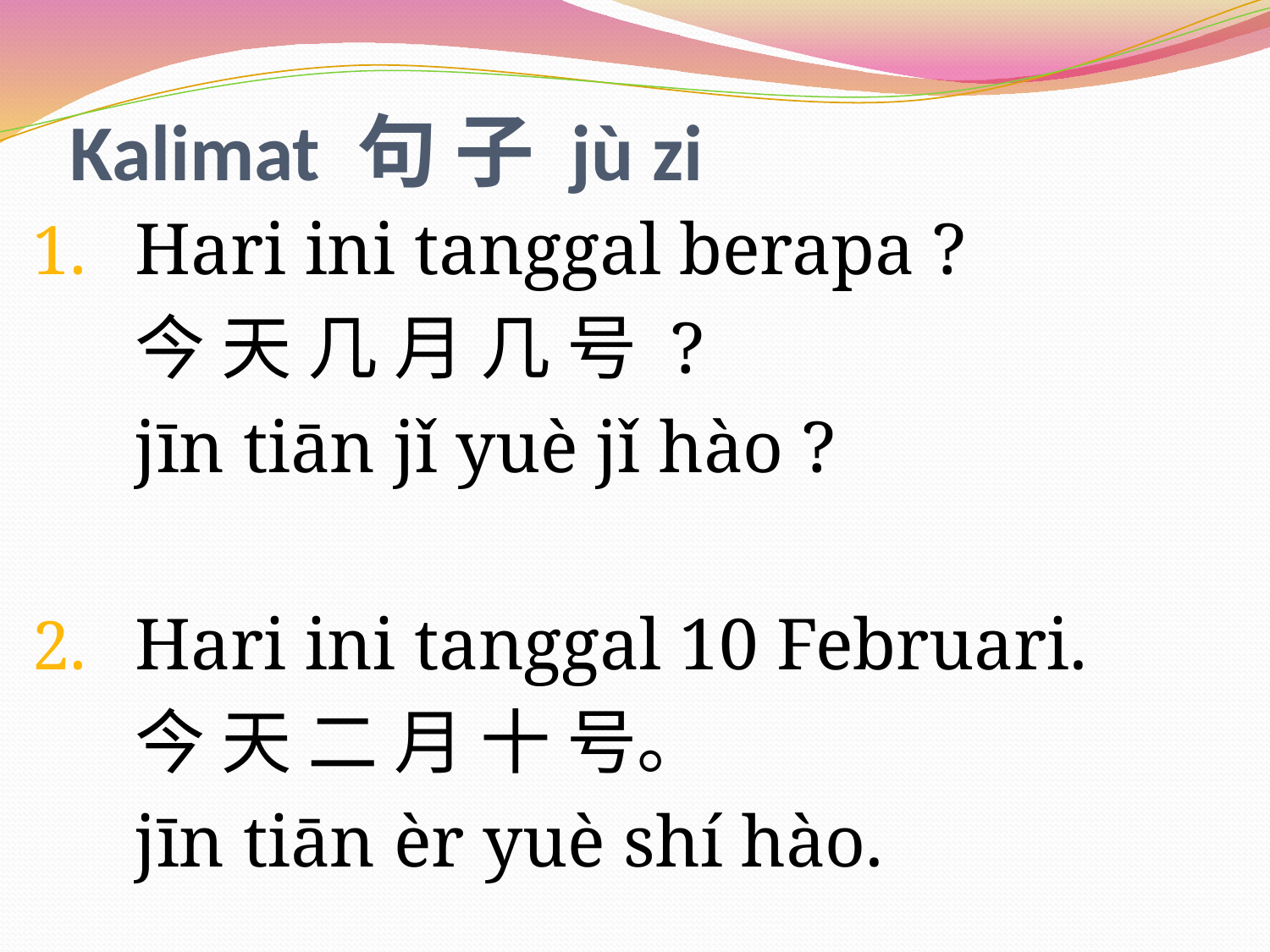

# Kalimat 句 子 jù zi
Hari ini tanggal berapa ?
	今 天 几 月 几 号 ?
	jīn tiān jǐ yuè jǐ hào ?

Hari ini tanggal 10 Februari.
	今 天 二 月 十 号。
	jīn tiān èr yuè shí hào.